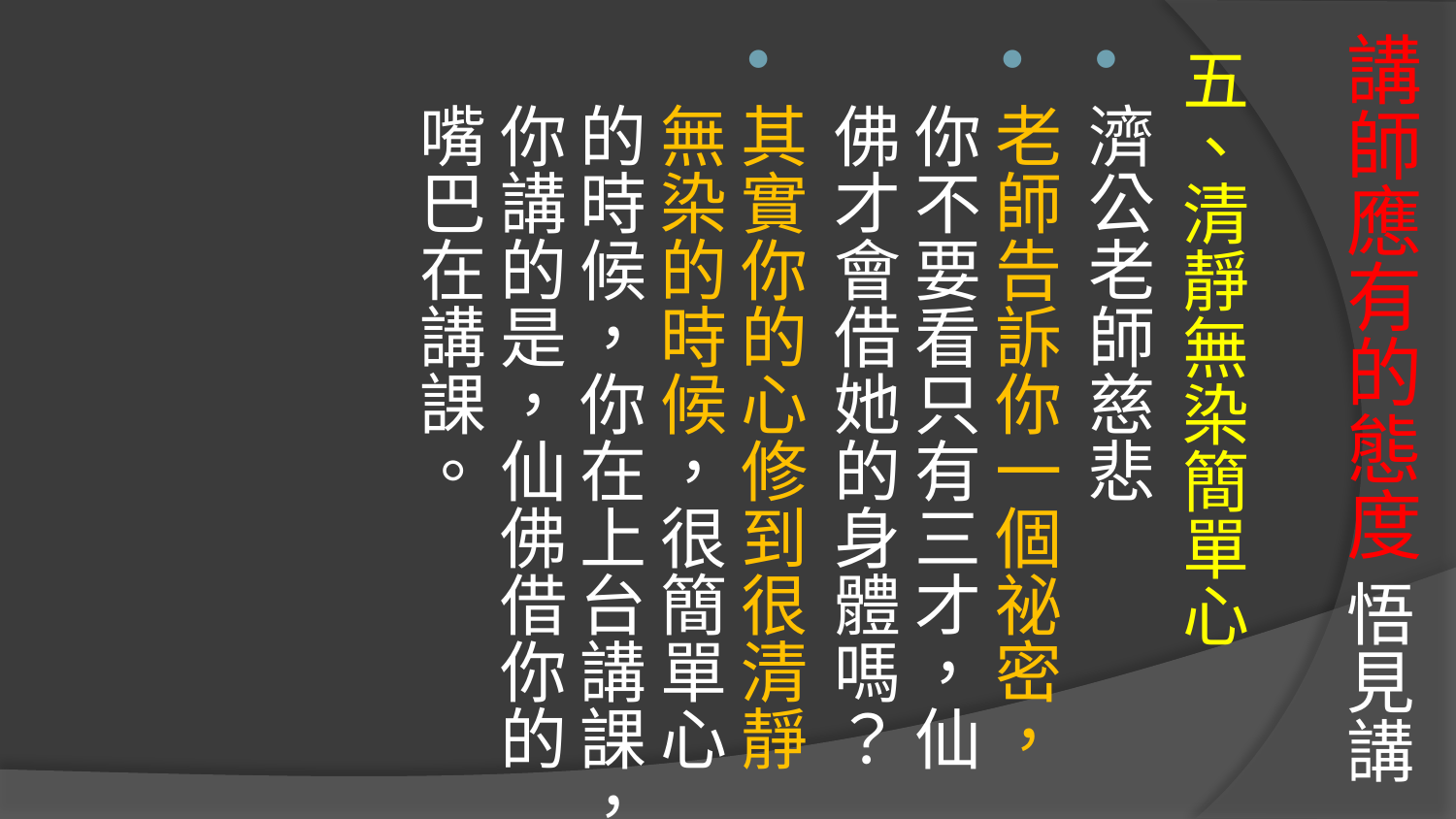

# 講師應有的態度 悟見講
五、清靜無染簡單心
濟公老師慈悲
老師告訴你一個祕密，你不要看只有三才，仙佛才會借她的身體嗎？
其實你的心修到很清靜無染的時候，很簡單心的時候，你在上台講課，你講的是，仙佛借你的嘴巴在講課。